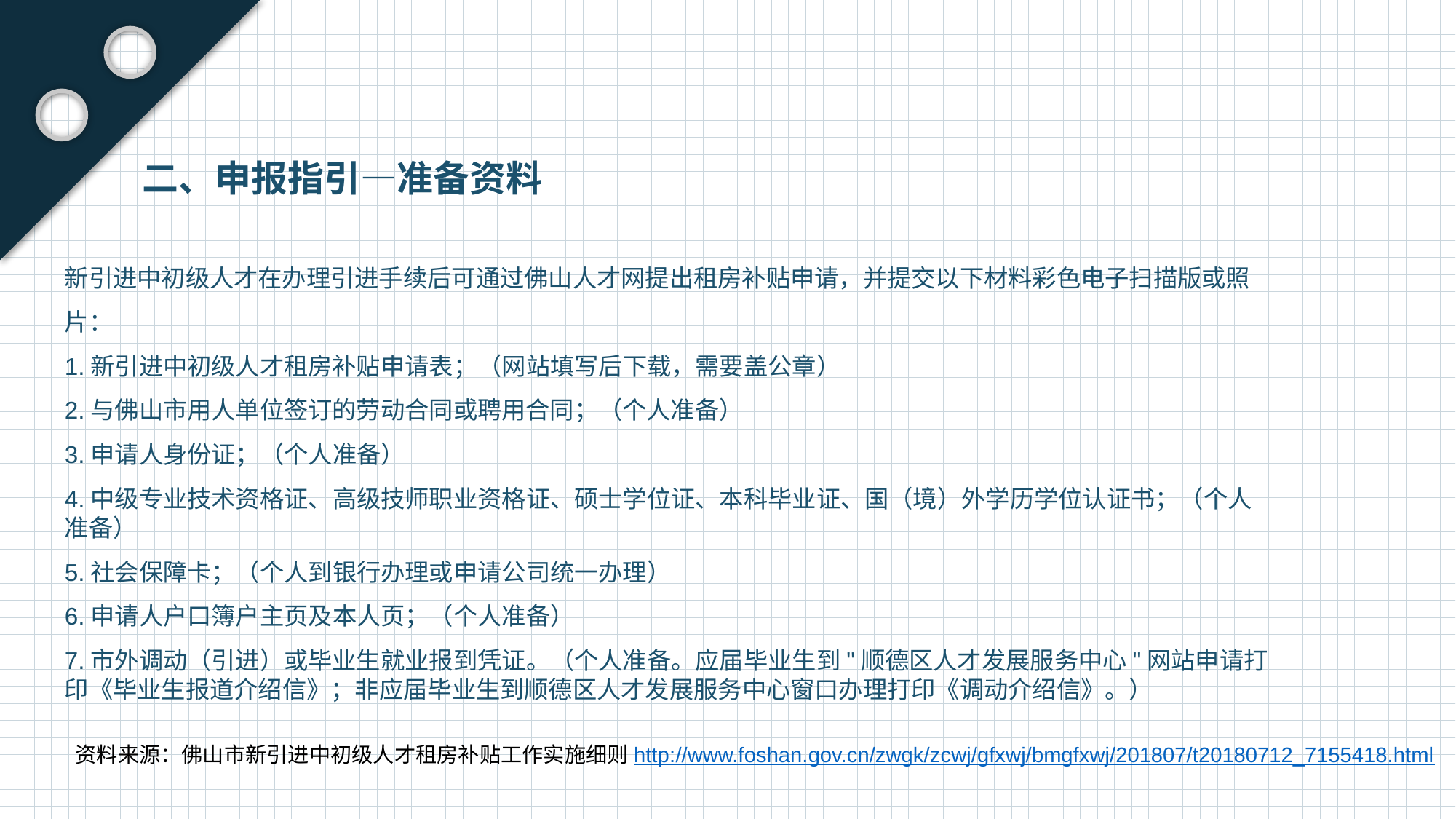

二、申报指引—准备资料
新引进中初级人才在办理引进手续后可通过佛山人才网提出租房补贴申请，并提交以下材料彩色电子扫描版或照片：
1.新引进中初级人才租房补贴申请表；（网站填写后下载，需要盖公章）
2.与佛山市用人单位签订的劳动合同或聘用合同；（个人准备）
3.申请人身份证；（个人准备）
4.中级专业技术资格证、高级技师职业资格证、硕士学位证、本科毕业证、国（境）外学历学位认证书；（个人准备）
5.社会保障卡；（个人到银行办理或申请公司统一办理）
6.申请人户口簿户主页及本人页；（个人准备）
7.市外调动（引进）或毕业生就业报到凭证。（个人准备。应届毕业生到"顺德区人才发展服务中心"网站申请打印《毕业生报道介绍信》；非应届毕业生到顺德区人才发展服务中心窗口办理打印《调动介绍信》。）
资料来源：佛山市新引进中初级人才租房补贴工作实施细则http://www.foshan.gov.cn/zwgk/zcwj/gfxwj/bmgfxwj/201807/t20180712_7155418.html